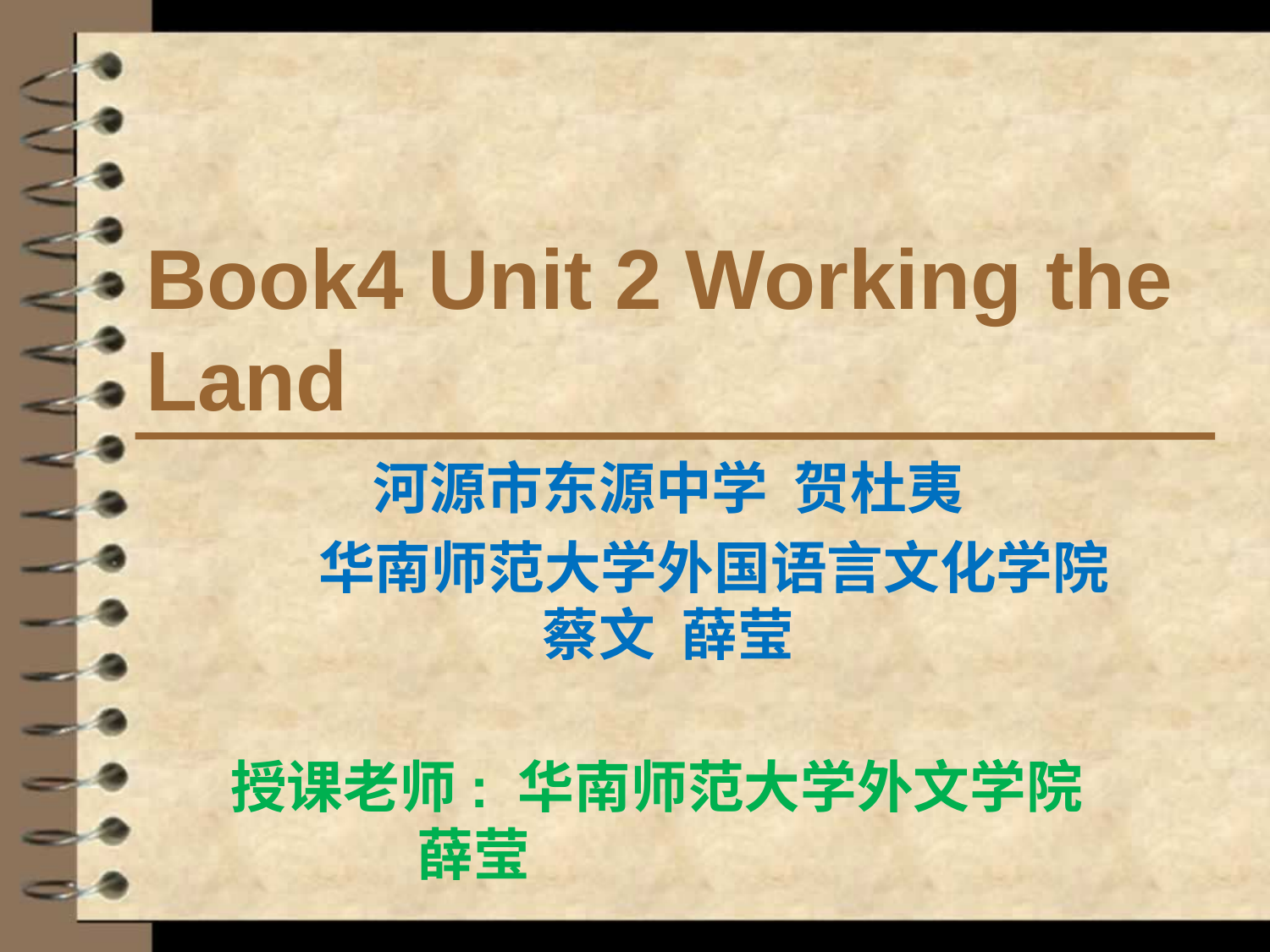

# Book4 Unit 2 Working the Land
河源市东源中学  贺杜夷
           华南师范大学外国语言文化学院      蔡文  薛莹

       授课老师: 华南师范大学外文学院
薛莹